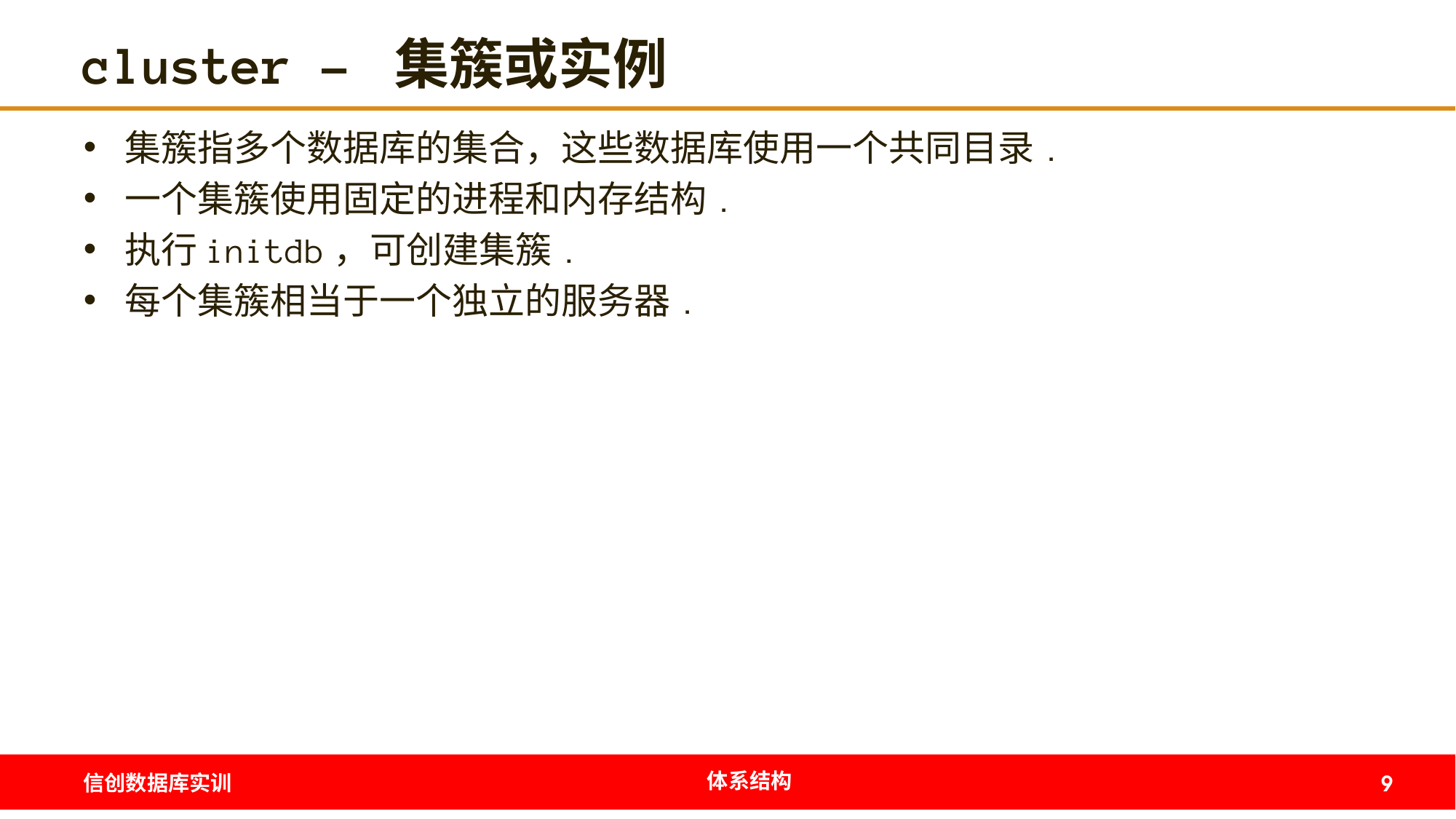

# cluster - 集簇或实例
集簇指多个数据库的集合，这些数据库使用一个共同目录.
一个集簇使用固定的进程和内存结构.
执行initdb，可创建集簇.
每个集簇相当于一个独立的服务器.